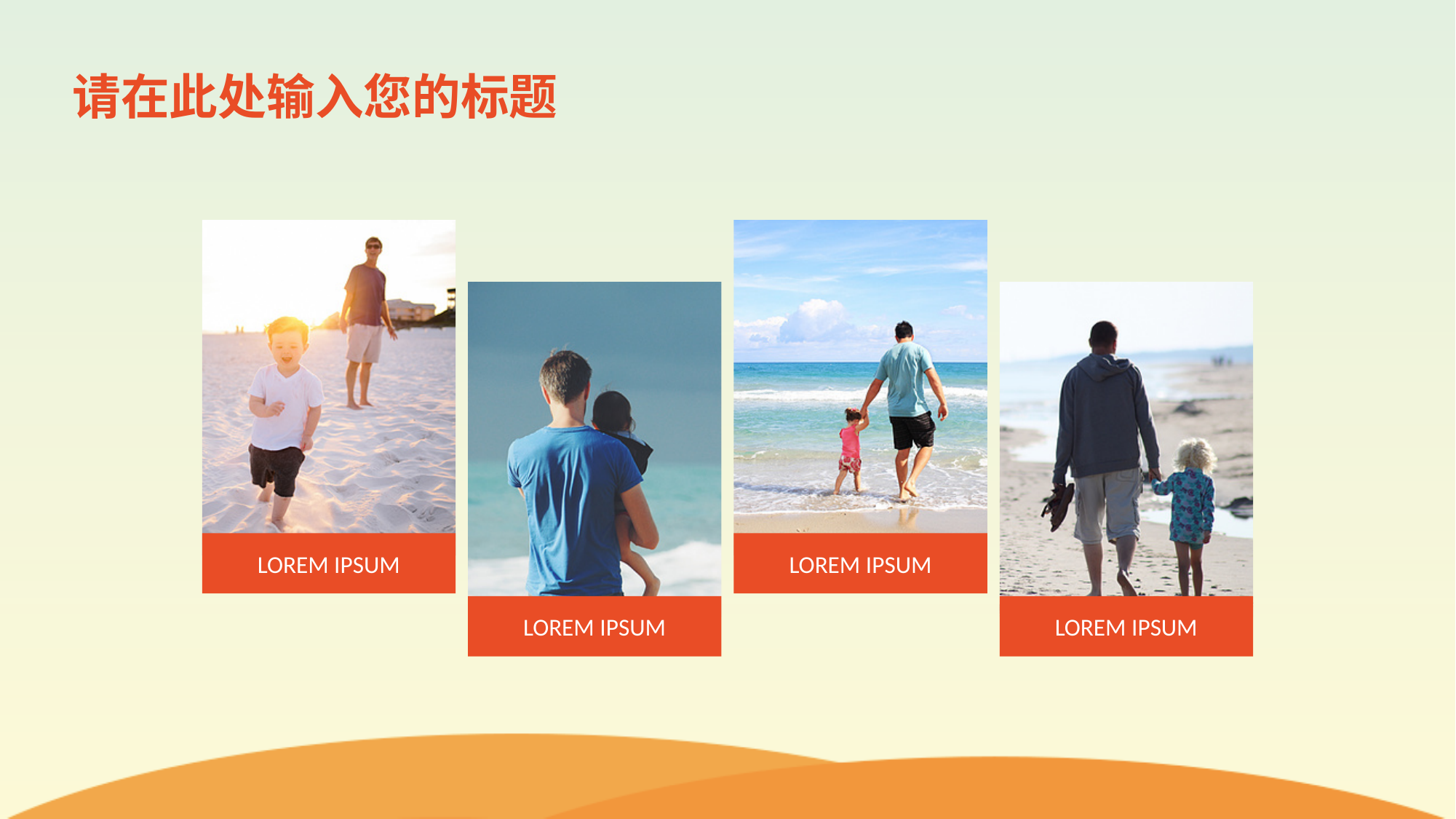

# 请在此处输入您的标题

LOREM IPSUM
LOREM IPSUM
LOREM IPSUM
LOREM IPSUM